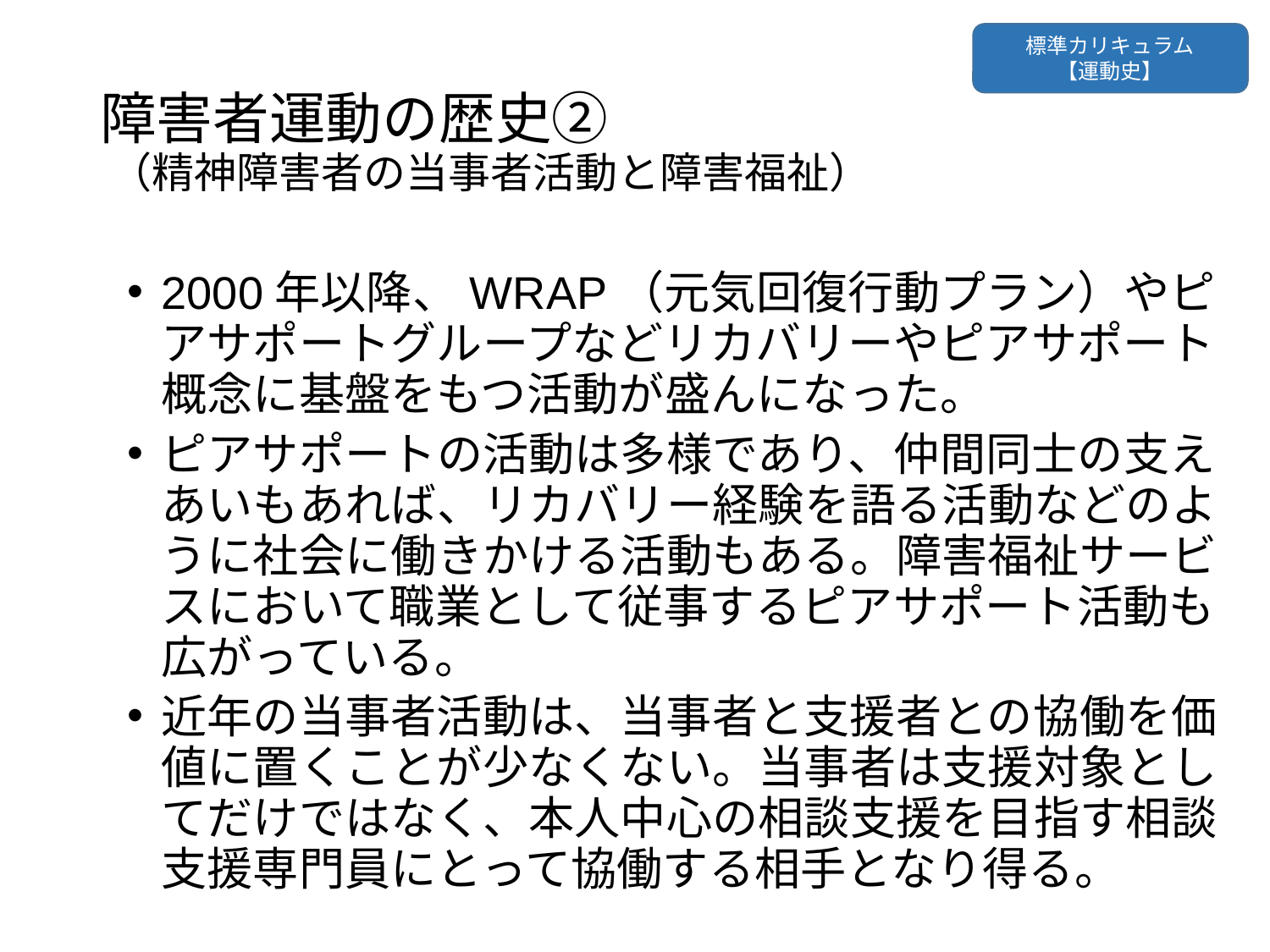

標準カリキュラム
【運動史】
障害者運動の歴史②
 （精神障害者の当事者活動と障害福祉）
2000年以降、WRAP（元気回復行動プラン）やピアサポートグループなどリカバリーやピアサポート概念に基盤をもつ活動が盛んになった。
ピアサポートの活動は多様であり、仲間同士の支えあいもあれば、リカバリー経験を語る活動などのように社会に働きかける活動もある。障害福祉サービスにおいて職業として従事するピアサポート活動も広がっている。
近年の当事者活動は、当事者と支援者との協働を価値に置くことが少なくない。当事者は支援対象としてだけではなく、本人中心の相談支援を目指す相談支援専門員にとって協働する相手となり得る。